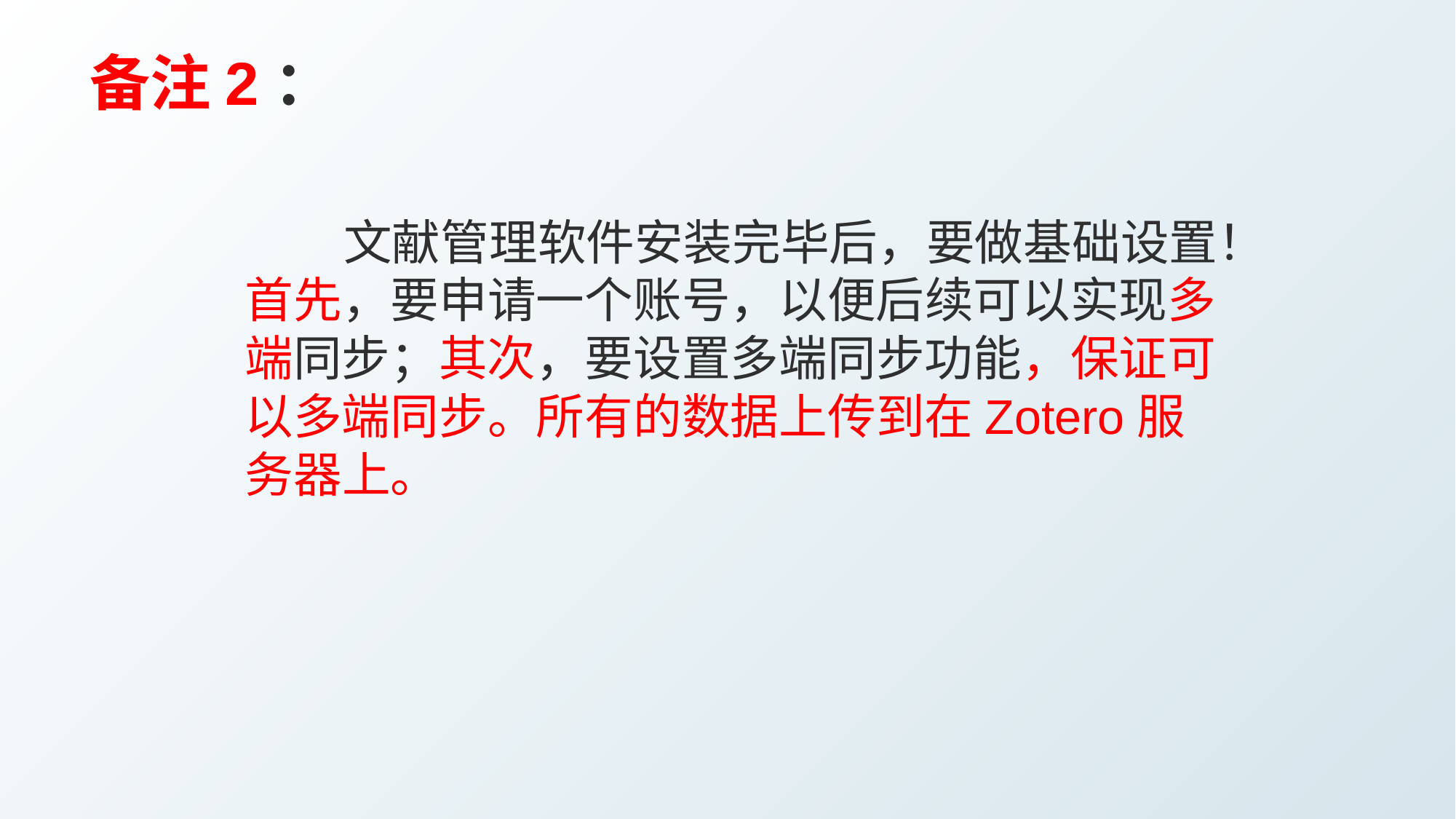

# 备注2：
        文献管理软件安装完毕后，要做基础设置！首先，要申请一个账号，以便后续可以实现多端同步；其次，要设置多端同步功能，保证可以多端同步。所有的数据上传到在Zotero服务器上。